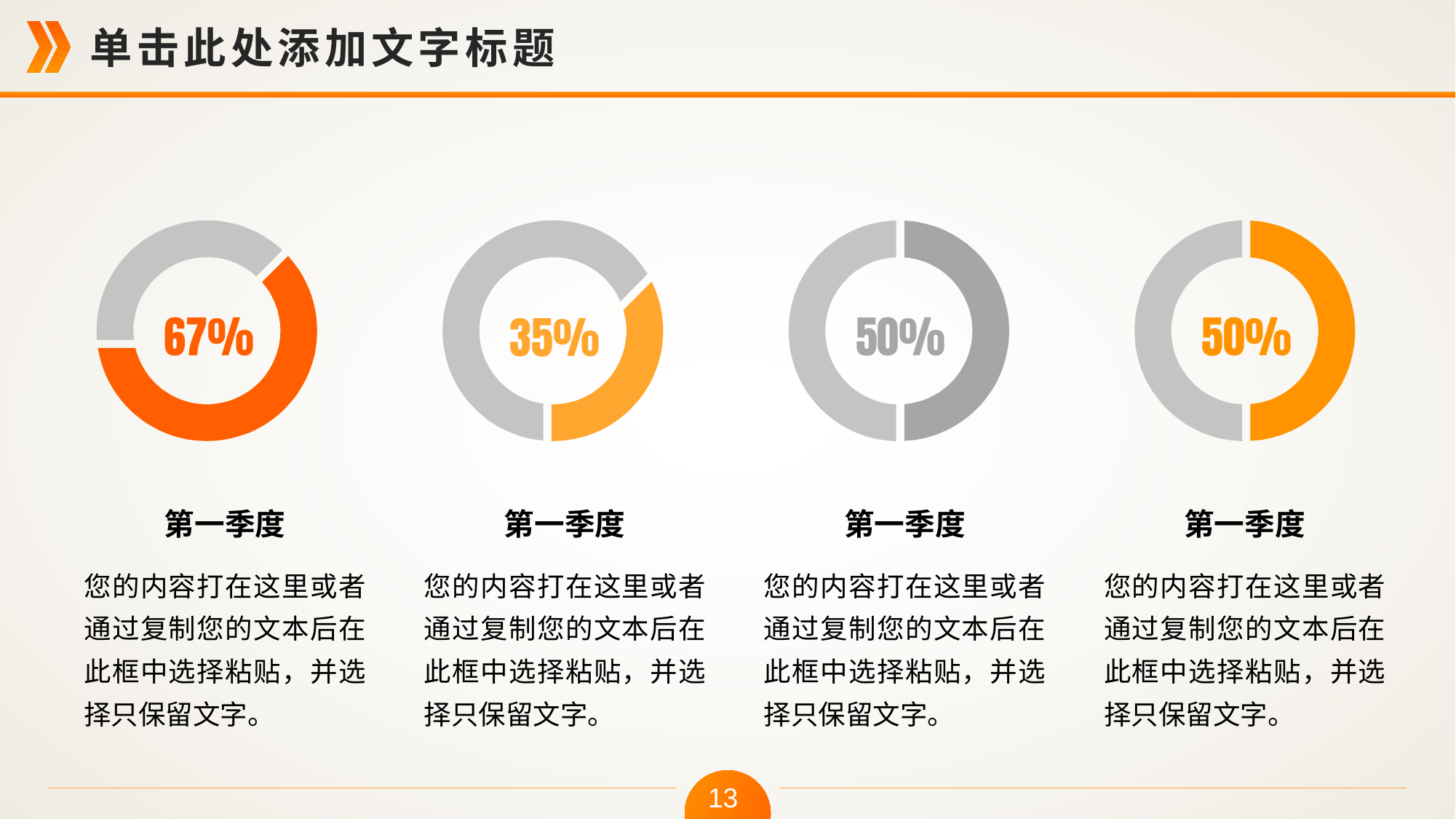

67%

35%

50%

50%
第一季度
您的内容打在这里或者通过复制您的文本后在此框中选择粘贴，并选择只保留文字。
第一季度
您的内容打在这里或者通过复制您的文本后在此框中选择粘贴，并选择只保留文字。
第一季度
您的内容打在这里或者通过复制您的文本后在此框中选择粘贴，并选择只保留文字。
第一季度
您的内容打在这里或者通过复制您的文本后在此框中选择粘贴，并选择只保留文字。